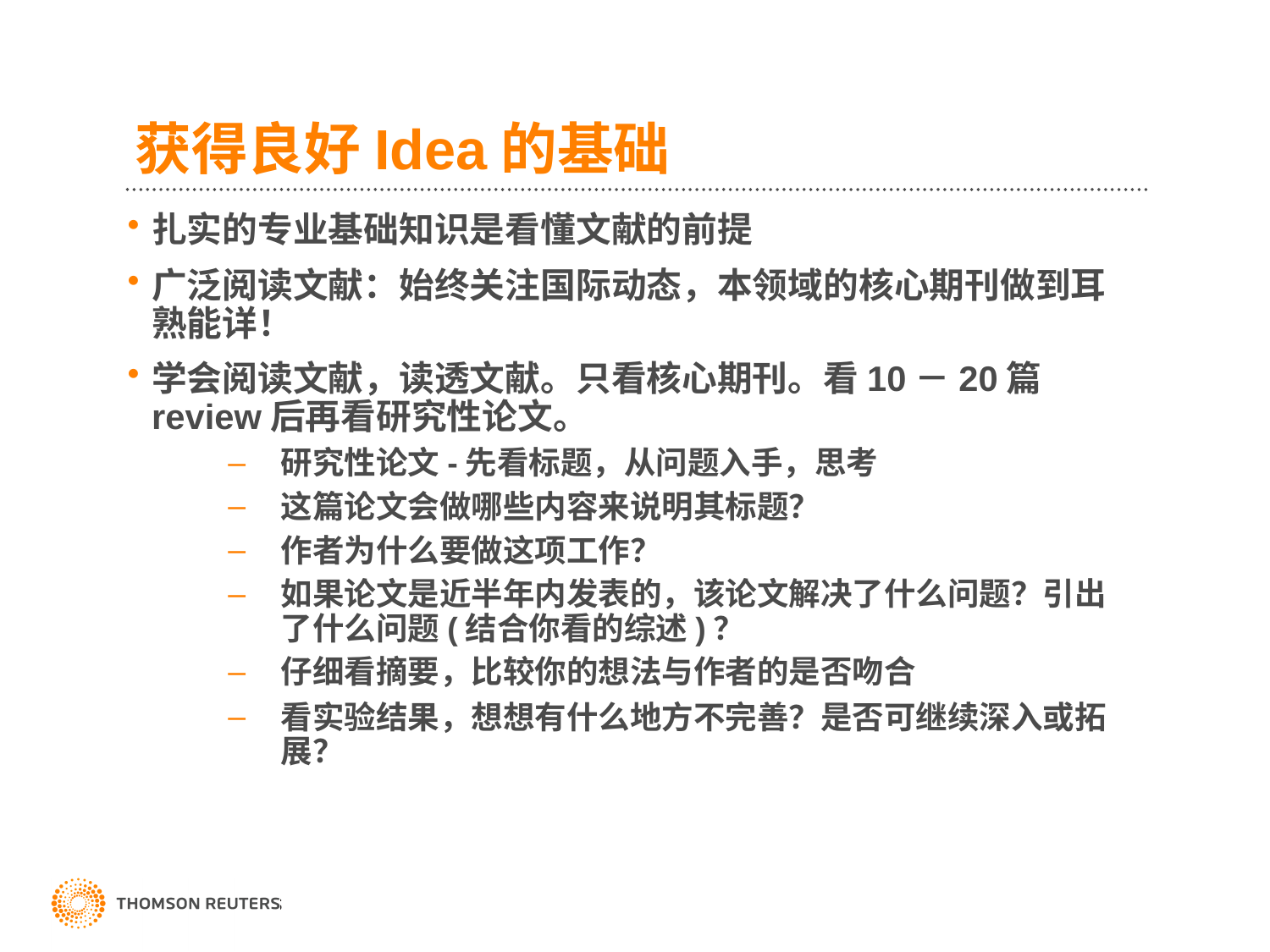

获得良好Idea的基础
扎实的专业基础知识是看懂文献的前提
广泛阅读文献：始终关注国际动态，本领域的核心期刊做到耳熟能详！
学会阅读文献，读透文献。只看核心期刊。看10－20篇review后再看研究性论文。
研究性论文-先看标题，从问题入手，思考
这篇论文会做哪些内容来说明其标题？
作者为什么要做这项工作？
如果论文是近半年内发表的，该论文解决了什么问题？引出了什么问题(结合你看的综述)？
仔细看摘要，比较你的想法与作者的是否吻合
看实验结果，想想有什么地方不完善？是否可继续深入或拓展？